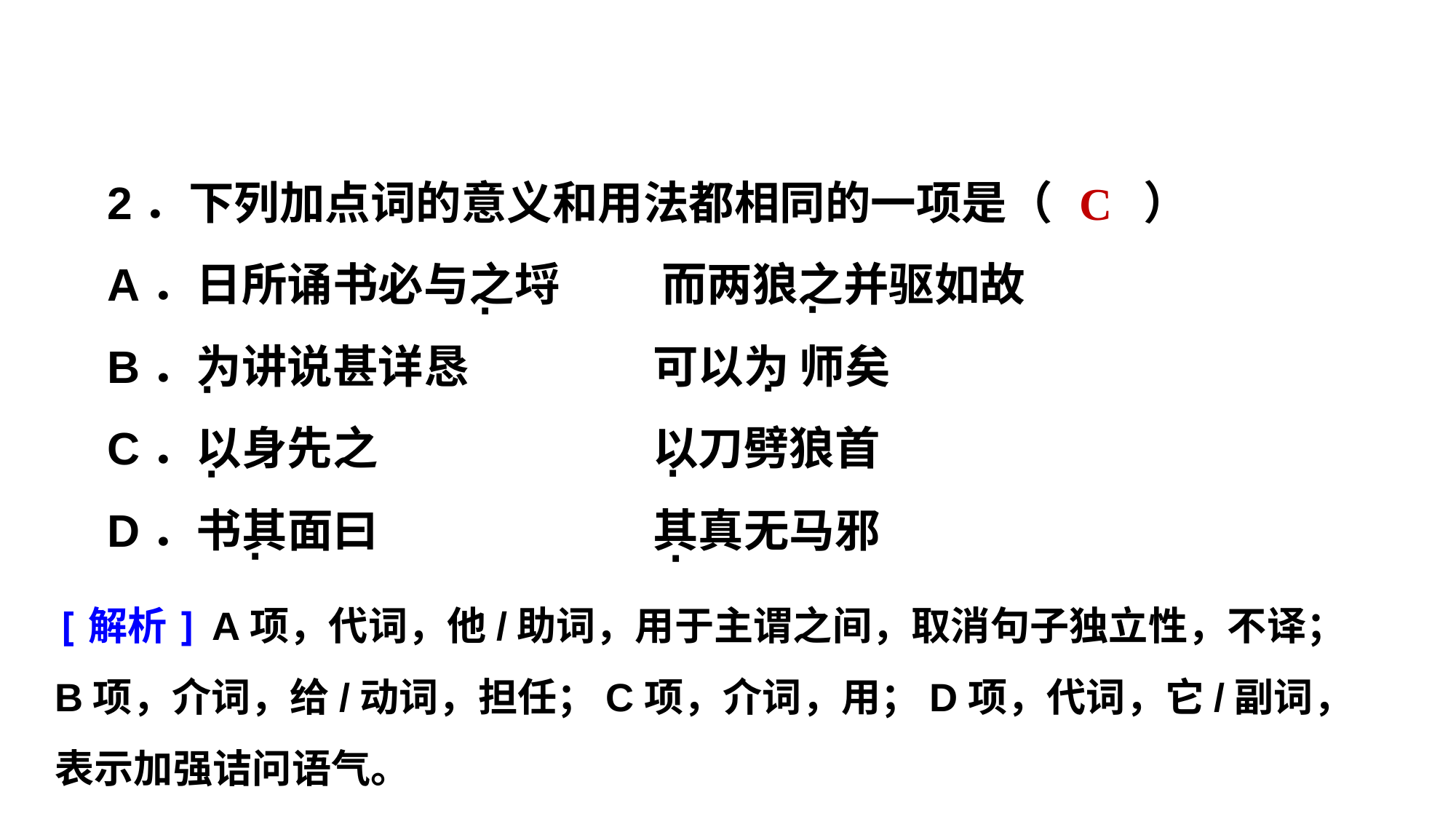

2．下列加点词的意义和用法都相同的一项是（　　）
A．日所诵书必与之埒   而两狼之并驱如故
B．为讲说甚详恳    	可以为 师矣
C．以身先之     		以刀劈狼首
D．书其面曰     		其真无马邪
·
·
·
·
·
·
·
·
C
[解析] A项，代词，他/助词，用于主谓之间，取消句子独立性，不译；B项，介词，给/动词，担任；C项，介词，用；D项，代词，它/副词，表示加强诘问语气。